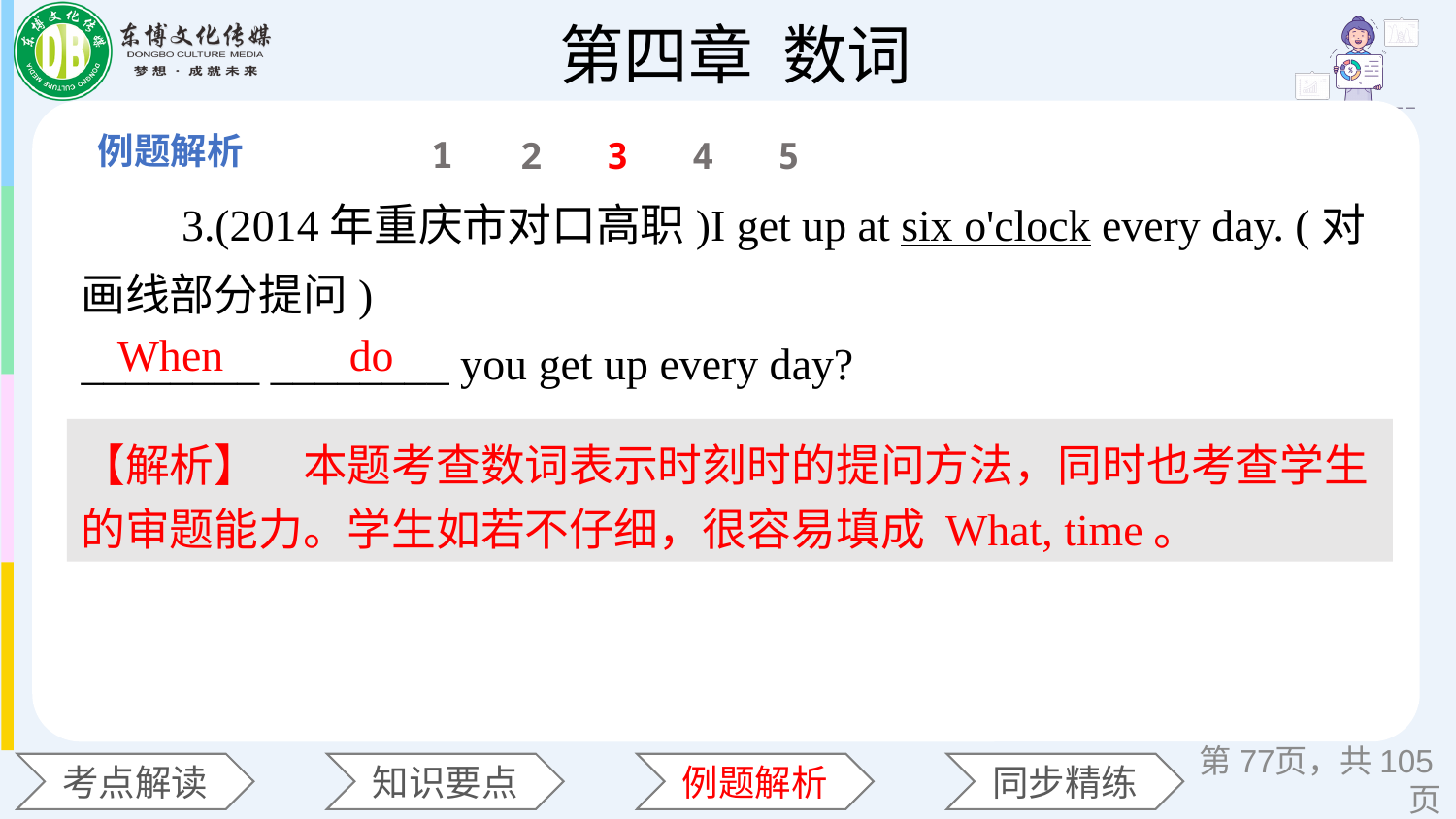

1
2
3
4
5
         3.(2014年重庆市对口高职)I get up at six o'clock every day. (对画线部分提问)
________ ________ you get up every day?
When
do
【解析】　本题考查数词表示时刻时的提问方法，同时也考查学生的审题能力。学生如若不仔细，很容易填成 What, time。
第77页，共105页